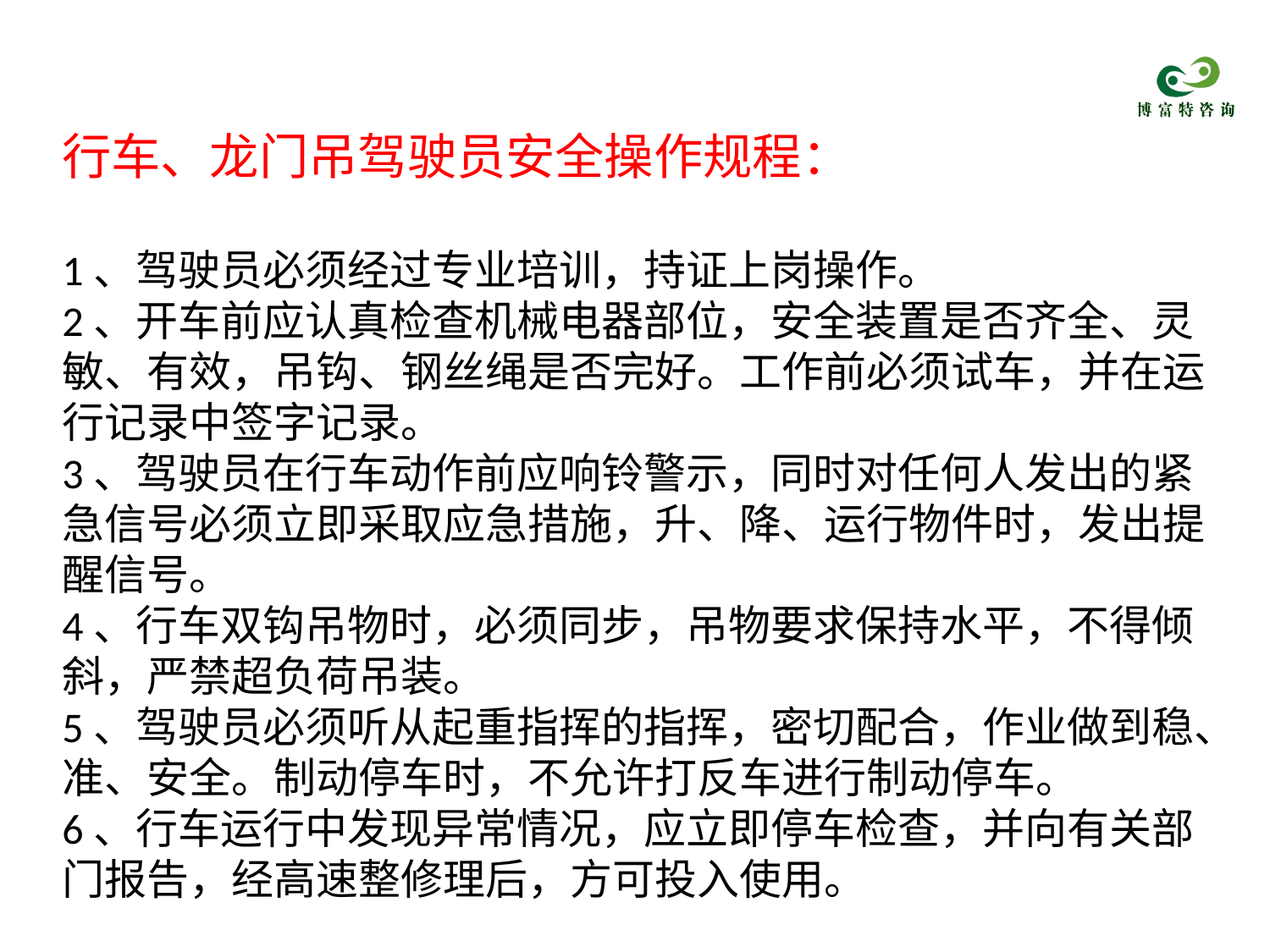

行车、龙门吊驾驶员安全操作规程：

1、驾驶员必须经过专业培训，持证上岗操作。
2、开车前应认真检查机械电器部位，安全装置是否齐全、灵敏、有效，吊钩、钢丝绳是否完好。工作前必须试车，并在运行记录中签字记录。
3、驾驶员在行车动作前应响铃警示，同时对任何人发出的紧急信号必须立即采取应急措施，升、降、运行物件时，发出提醒信号。
4、行车双钩吊物时，必须同步，吊物要求保持水平，不得倾斜，严禁超负荷吊装。
5、驾驶员必须听从起重指挥的指挥，密切配合，作业做到稳、准、安全。制动停车时，不允许打反车进行制动停车。
6、行车运行中发现异常情况，应立即停车检查，并向有关部门报告，经高速整修理后，方可投入使用。
44